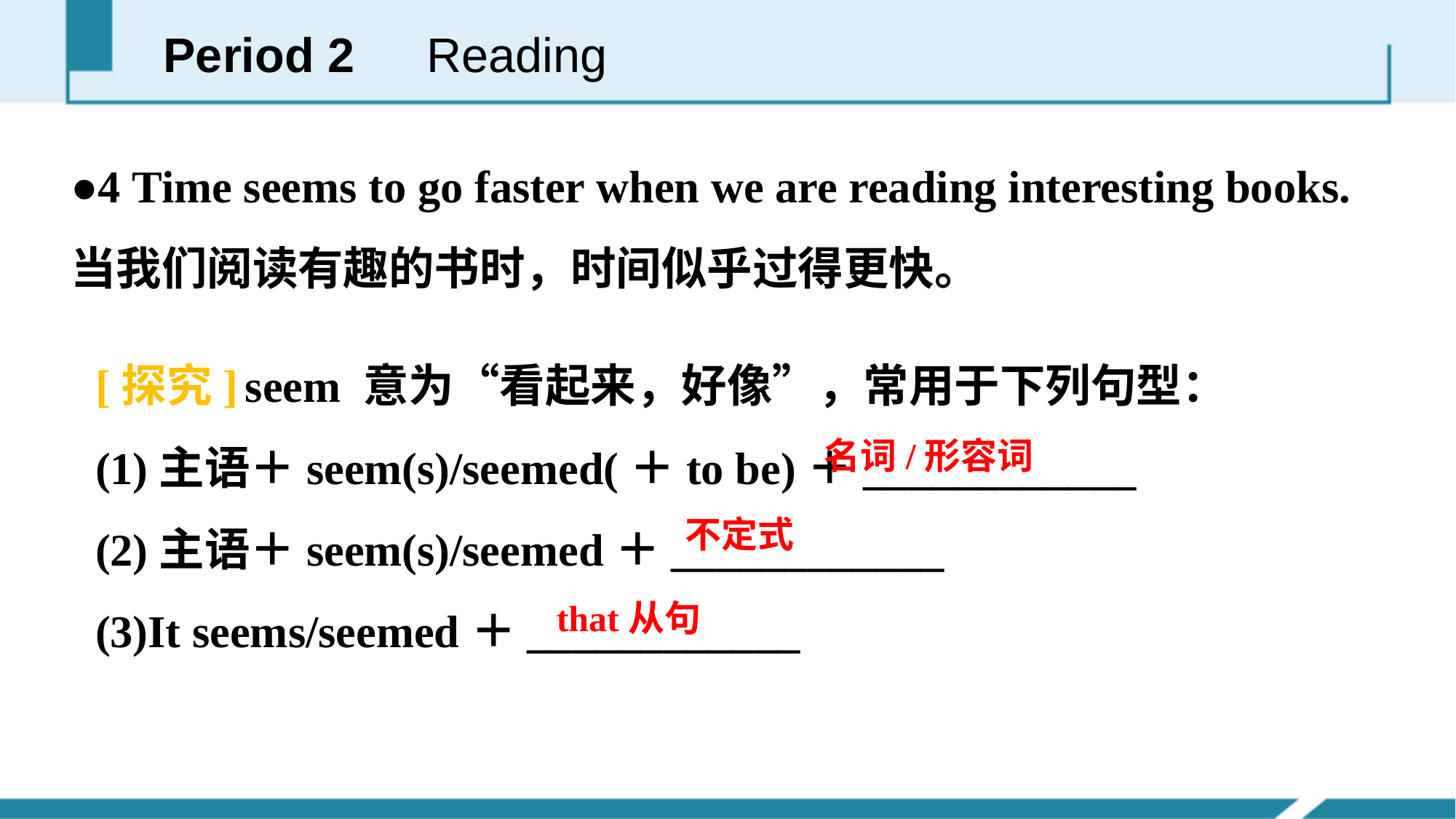

Period 2　Reading
●4 Time seems to go faster when we are reading interesting books.当我们阅读有趣的书时，时间似乎过得更快。
[探究] seem 意为“看起来，好像”，常用于下列句型：
(1)主语＋seem(s)/seemed(＋to be)＋____________
(2)主语＋seem(s)/seemed＋____________
(3)It seems/seemed＋____________

名词/形容词
不定式
that从句